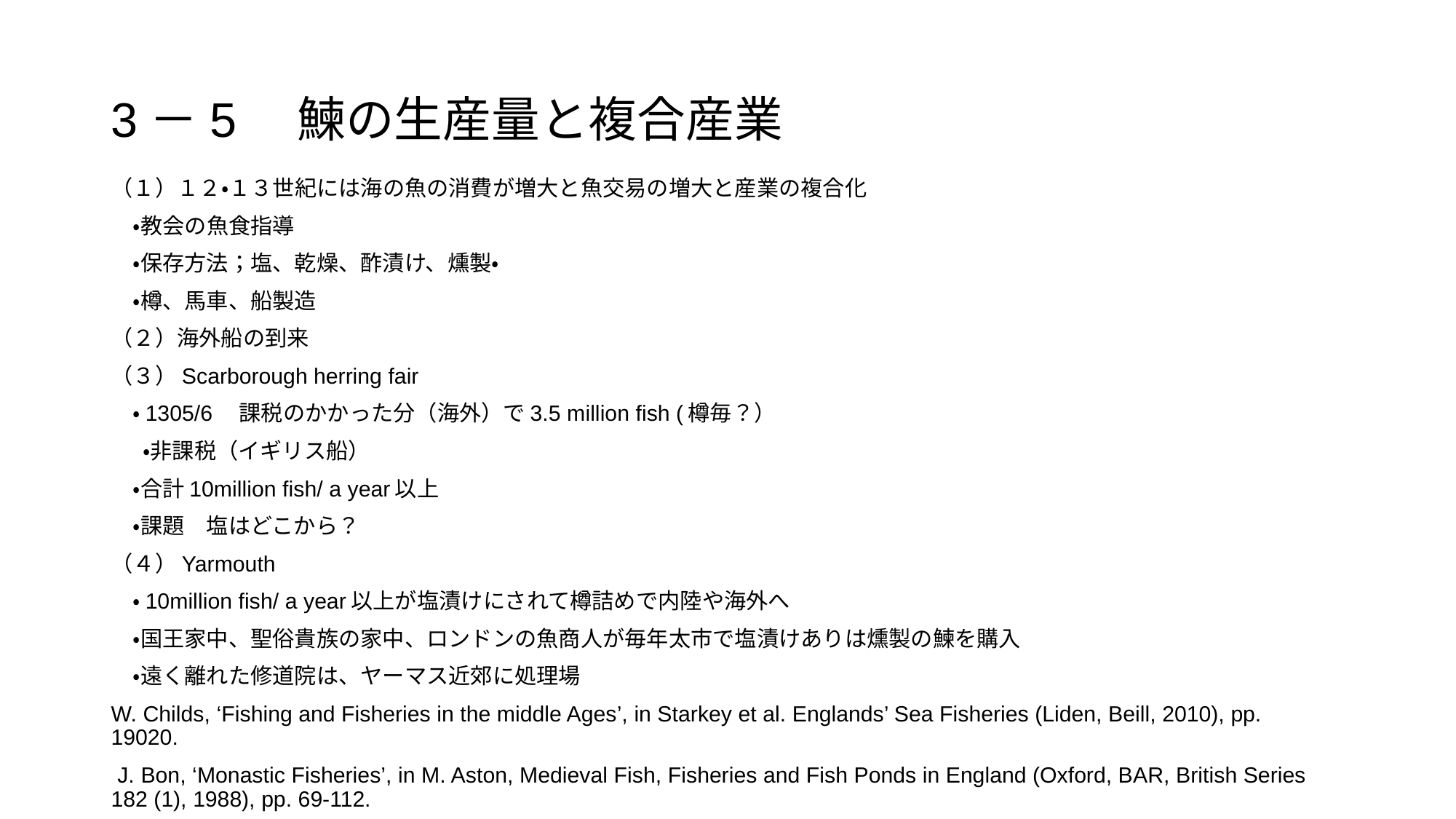

# 3－5　鰊の生産量と複合産業
（１）１２・１３世紀には海の魚の消費が増大と魚交易の増大と産業の複合化
　・教会の魚食指導
　・保存方法；塩、乾燥、酢漬け、燻製・
　・樽、馬車、船製造
（２）海外船の到来
（３）Scarborough herring fair
　・1305/6　課税のかかった分（海外）で3.5 million fish (樽毎？）
 　・非課税（イギリス船）
　・合計10million fish/ a year以上
　・課題　塩はどこから？
（４）Yarmouth
　・10million fish/ a year以上が塩漬けにされて樽詰めで内陸や海外へ
　・国王家中、聖俗貴族の家中、ロンドンの魚商人が毎年太市で塩漬けありは燻製の鰊を購入
　・遠く離れた修道院は、ヤーマス近郊に処理場
W. Childs, ‘Fishing and Fisheries in the middle Ages’, in Starkey et al. Englands’ Sea Fisheries (Liden, Beill, 2010), pp. 19020.
 J. Bon, ‘Monastic Fisheries’, in M. Aston, Medieval Fish, Fisheries and Fish Ponds in England (Oxford, BAR, British Series 182 (1), 1988), pp. 69-112.